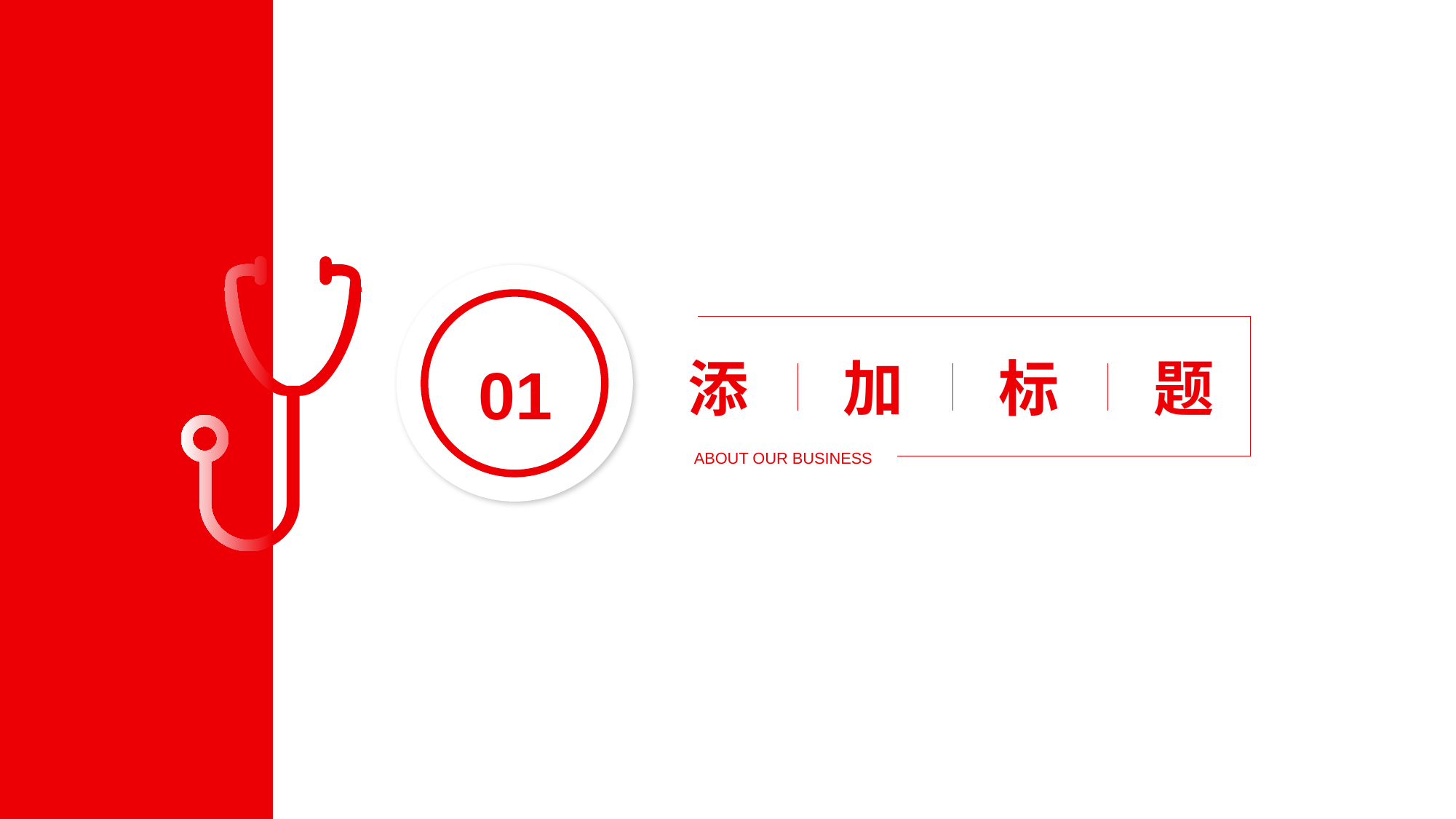

添
加
标
题
01
ABOUT OUR BUSINESS